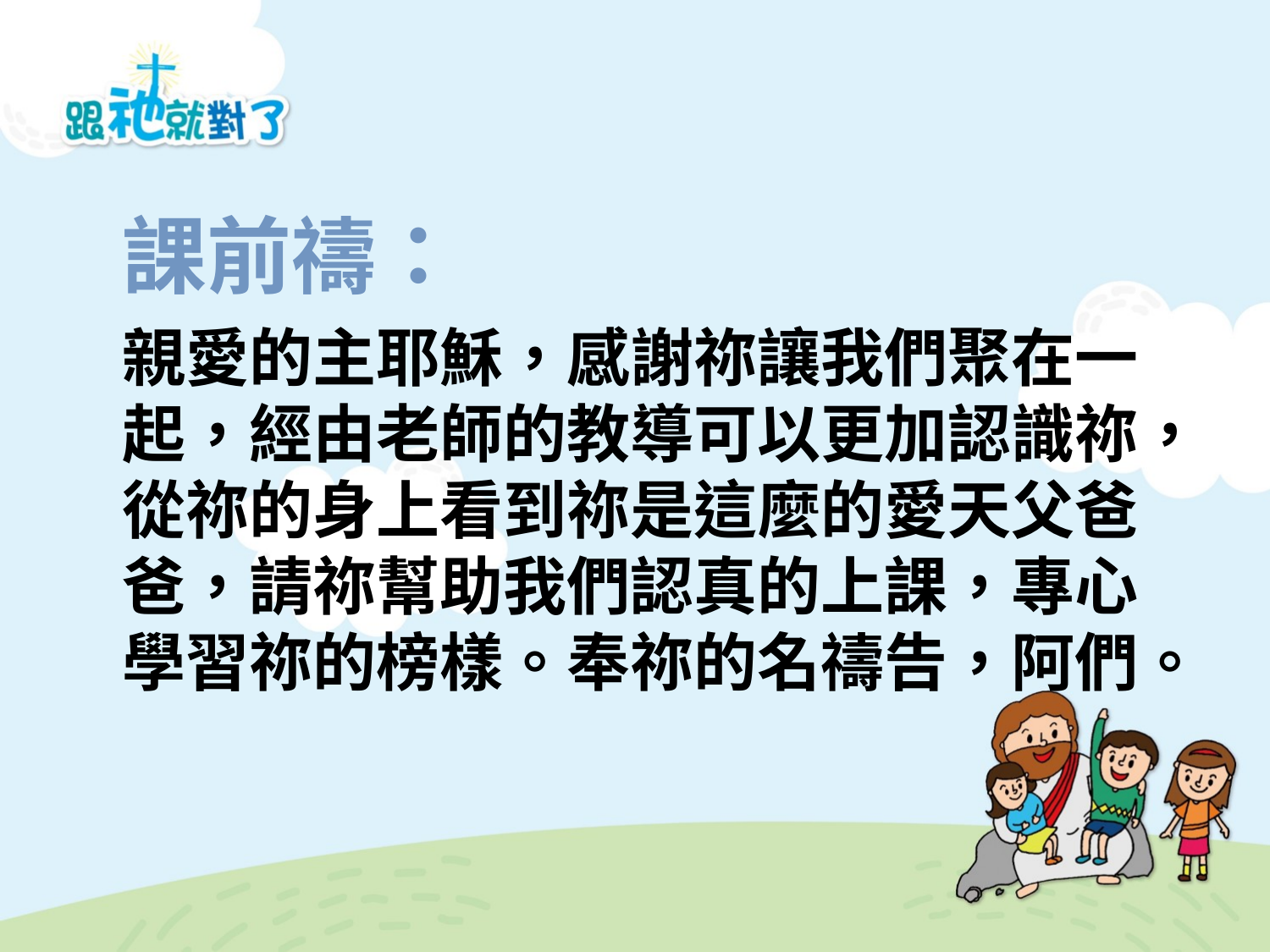

課前禱：
親愛的主耶穌，感謝祢讓我們聚在一起，經由老師的教導可以更加認識祢，從祢的身上看到祢是這麼的愛天父爸爸，請祢幫助我們認真的上課，專心學習祢的榜樣。奉祢的名禱告，阿們。